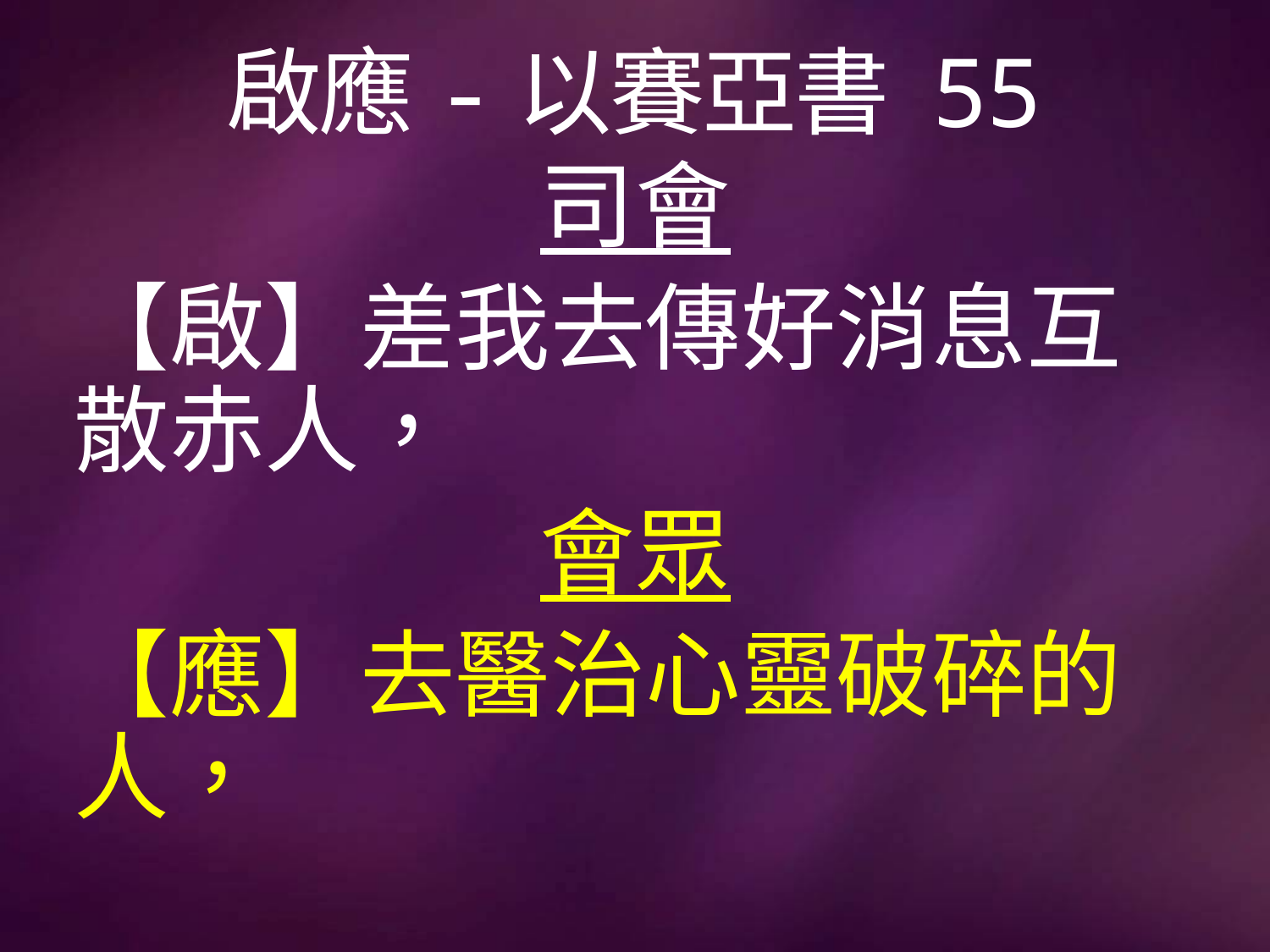

# 啟應-以賽亞書 55
司會
【啟】差我去傳好消息互散赤人，
會眾
【應】去醫治心靈破碎的人，